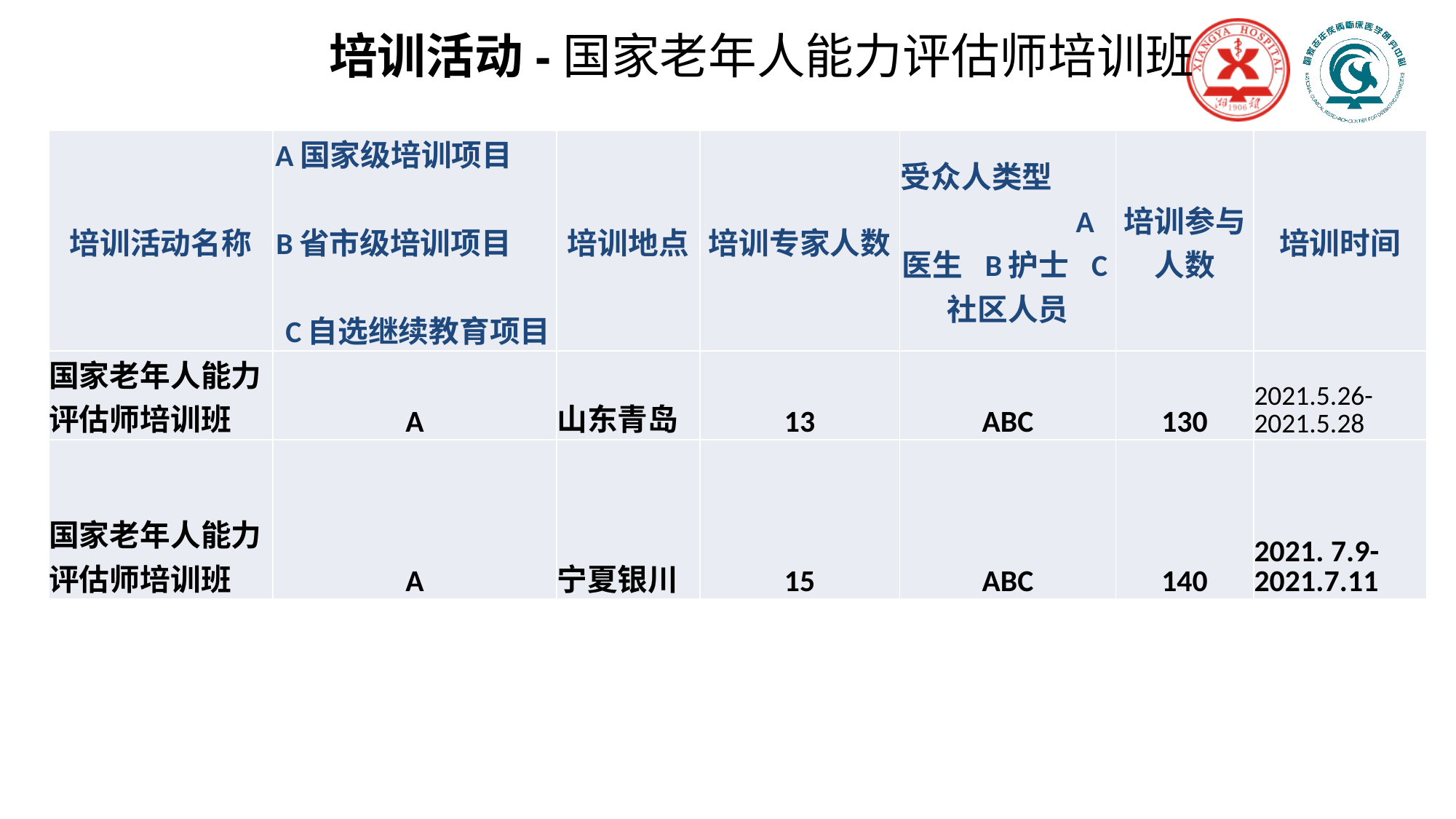

培训活动-国家老年人能力评估师培训班

| 培训活动名称 | A国家级培训项目 B省市级培训项目 C自选继续教育项目 | 培训地点 | 培训专家人数 | 受众人类型 A医生 B护士 C社区人员 | 培训参与人数 | 培训时间 |
| --- | --- | --- | --- | --- | --- | --- |
| 国家老年人能力评估师培训班 | A | 山东青岛 | 13 | ABC | 130 | 2021.5.26-2021.5.28 |
| 国家老年人能力评估师培训班 | A | 宁夏银川 | 15 | ABC | 140 | 2021. 7.9-2021.7.11 |